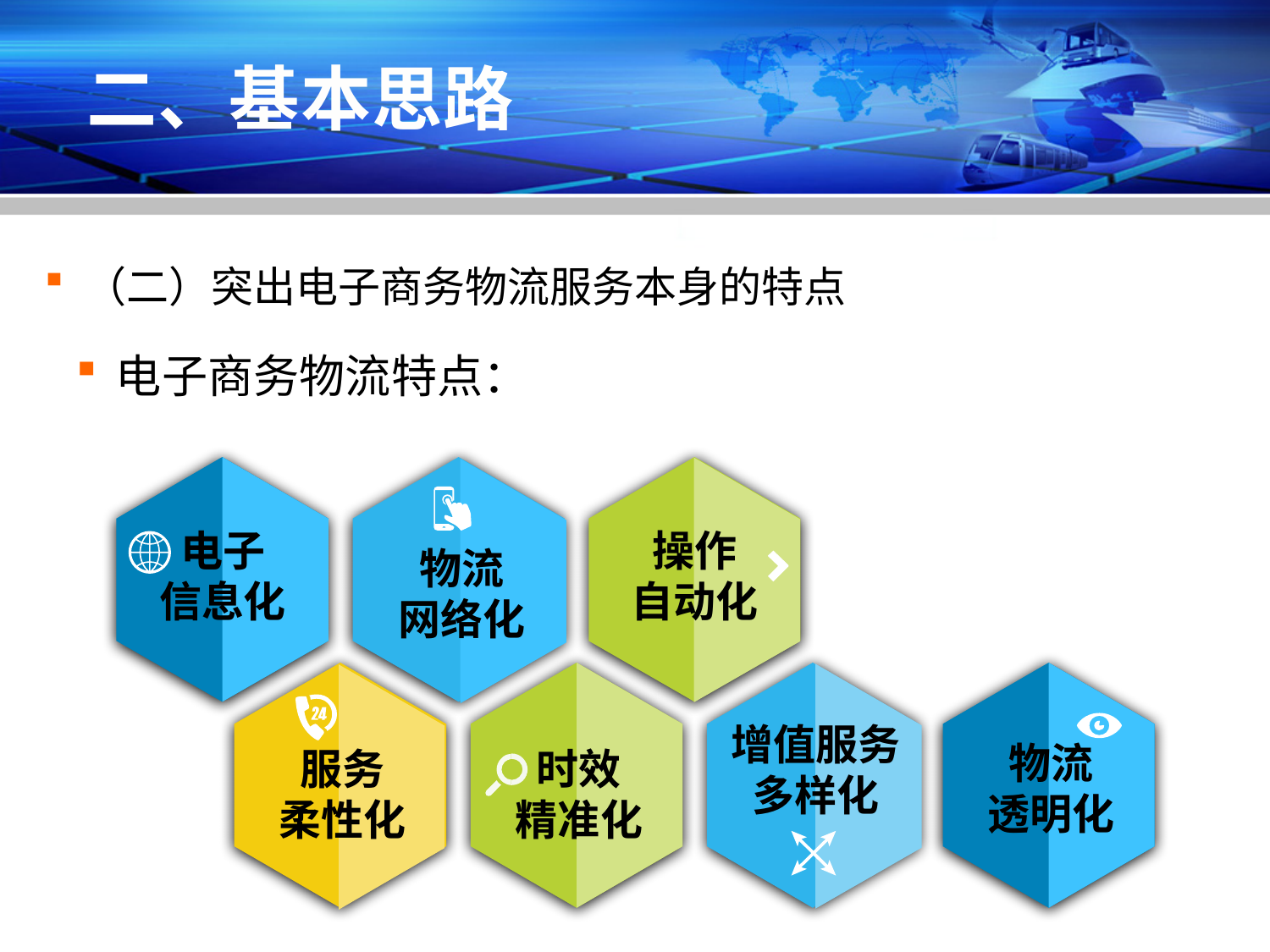

# 二、基本思路
（二）突出电子商务物流服务本身的特点
电子商务物流特点：

电子
信息化

物流
网络化

操作
自动化

服务
柔性化

时效
精准化

增值服务多样化

物流
透明化